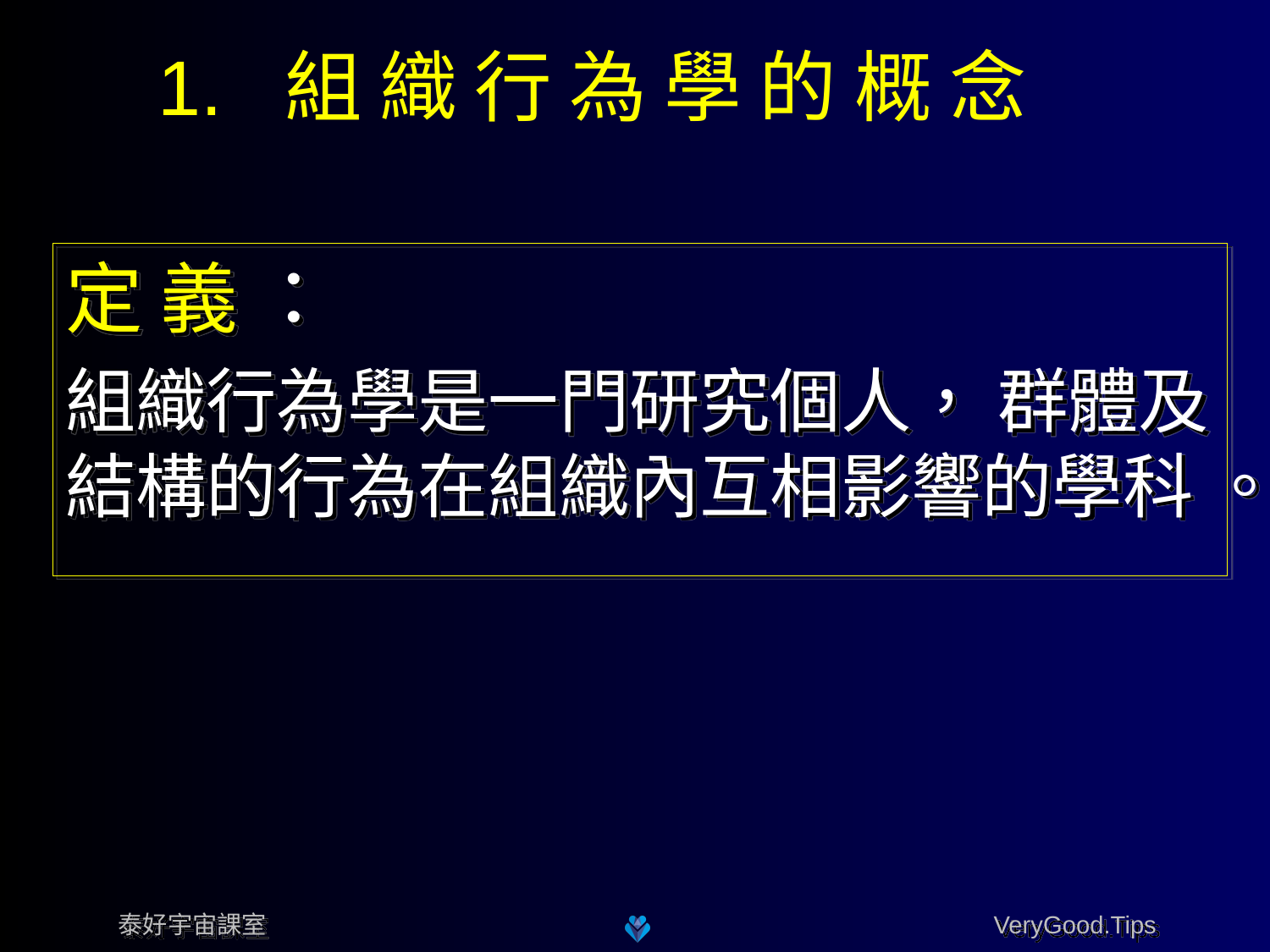

# 1.  組 織 行 為 學 的 概 念
定 義 ：
組織行為學是一門研究個人， 群體及結構的行為在組織內互相影響的學科 。